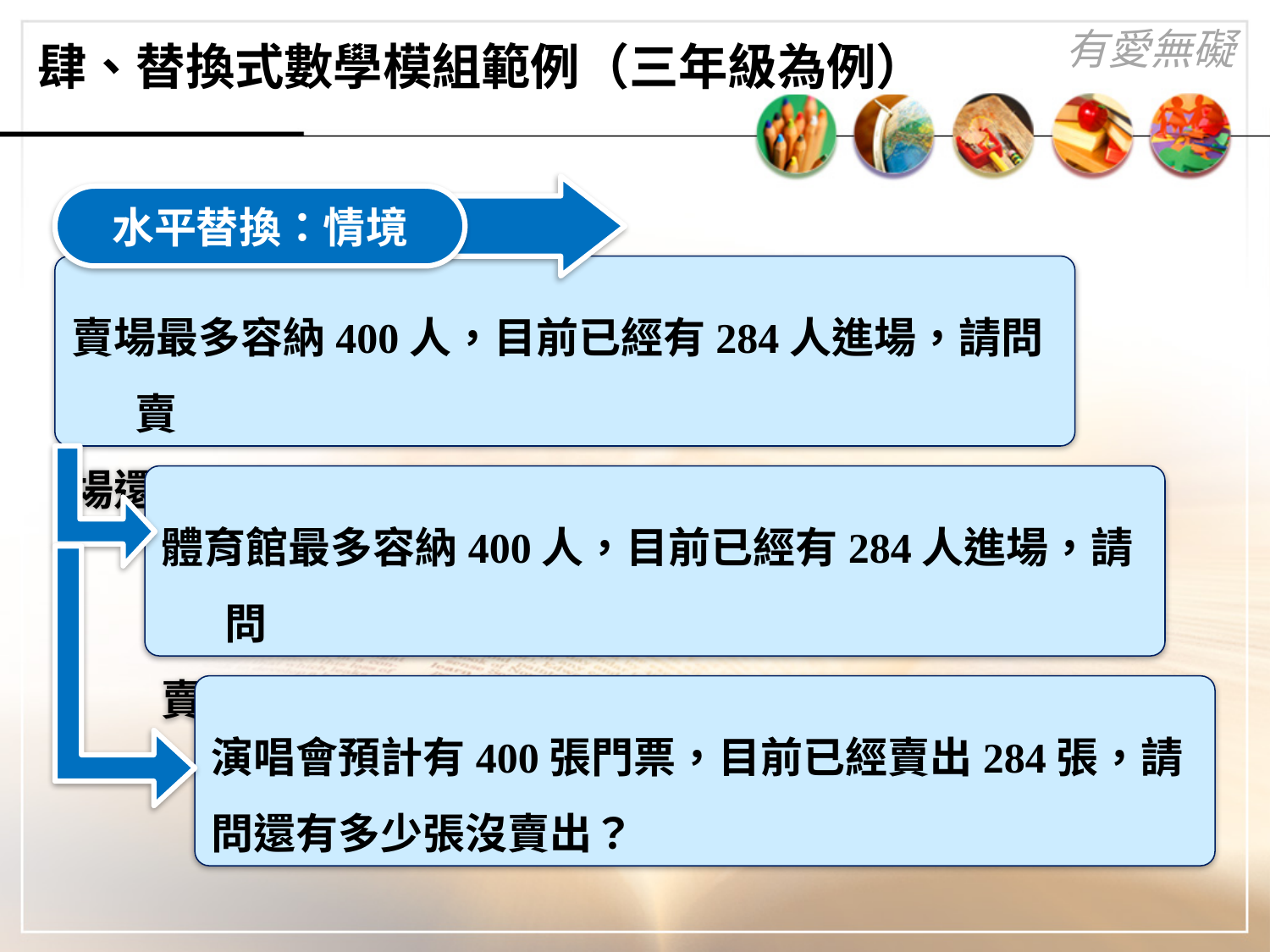

# 肆、替換式數學模組範例（三年級為例）

水平替換：情境
賣場最多容納400人，目前已經有284人進場，請問賣
場還能進去幾個人？

體育館最多容納400人，目前已經有284人進場，請問
賣場還能進去幾個人？

演唱會預計有400張門票，目前已經賣出284張，請
問還有多少張沒賣出？